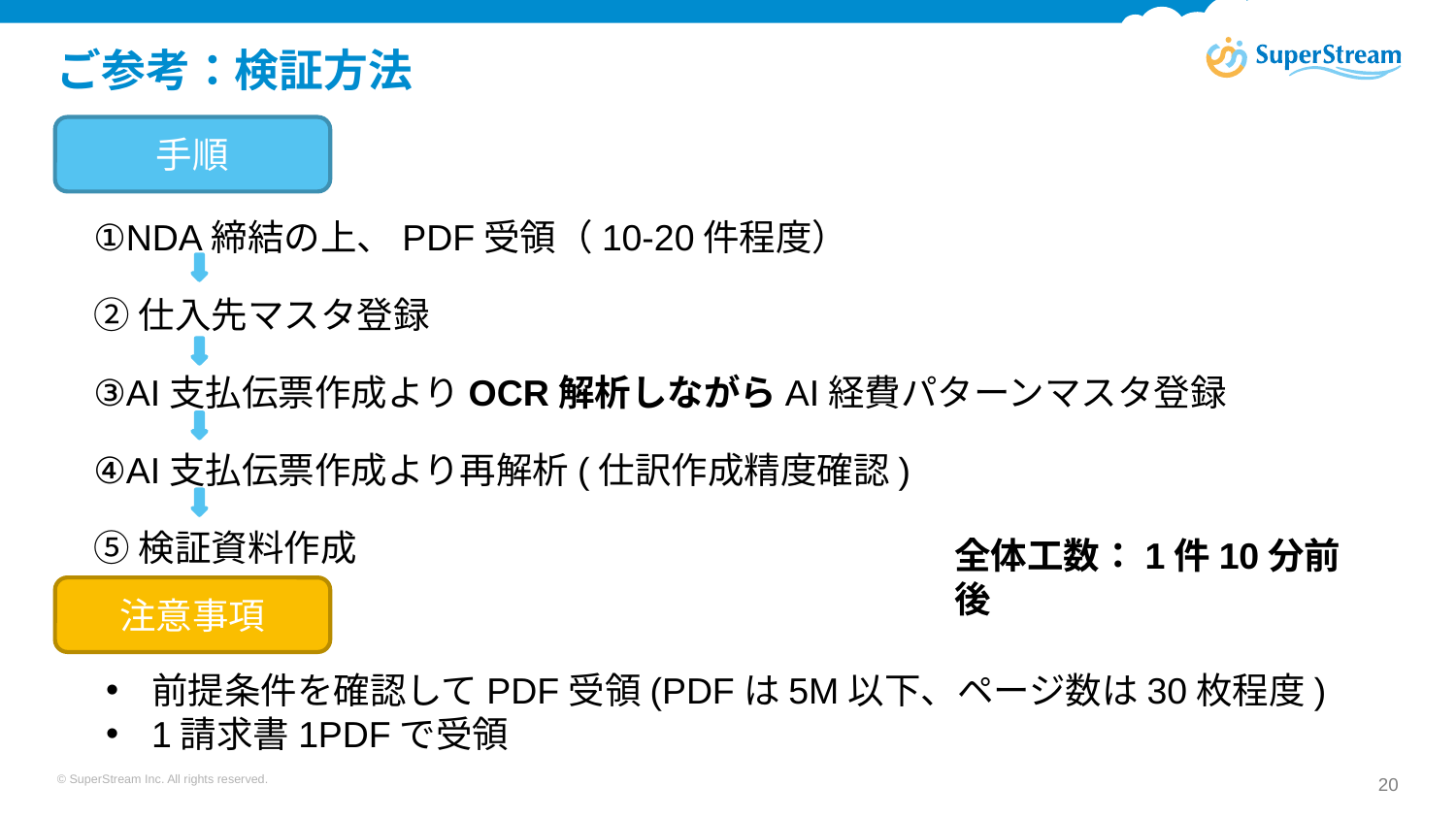

# ご参考：検証方法
手順
①NDA締結の上、PDF受領（10-20件程度）

②仕入先マスタ登録

③AI支払伝票作成よりOCR解析しながらAI経費パターンマスタ登録

④AI支払伝票作成より再解析(仕訳作成精度確認)

⑤検証資料作成

全体工数：1件10分前後
注意事項
前提条件を確認してPDF受領(PDFは5M以下、ページ数は30枚程度)
1請求書1PDFで受領
© SuperStream Inc. All rights reserved.
20